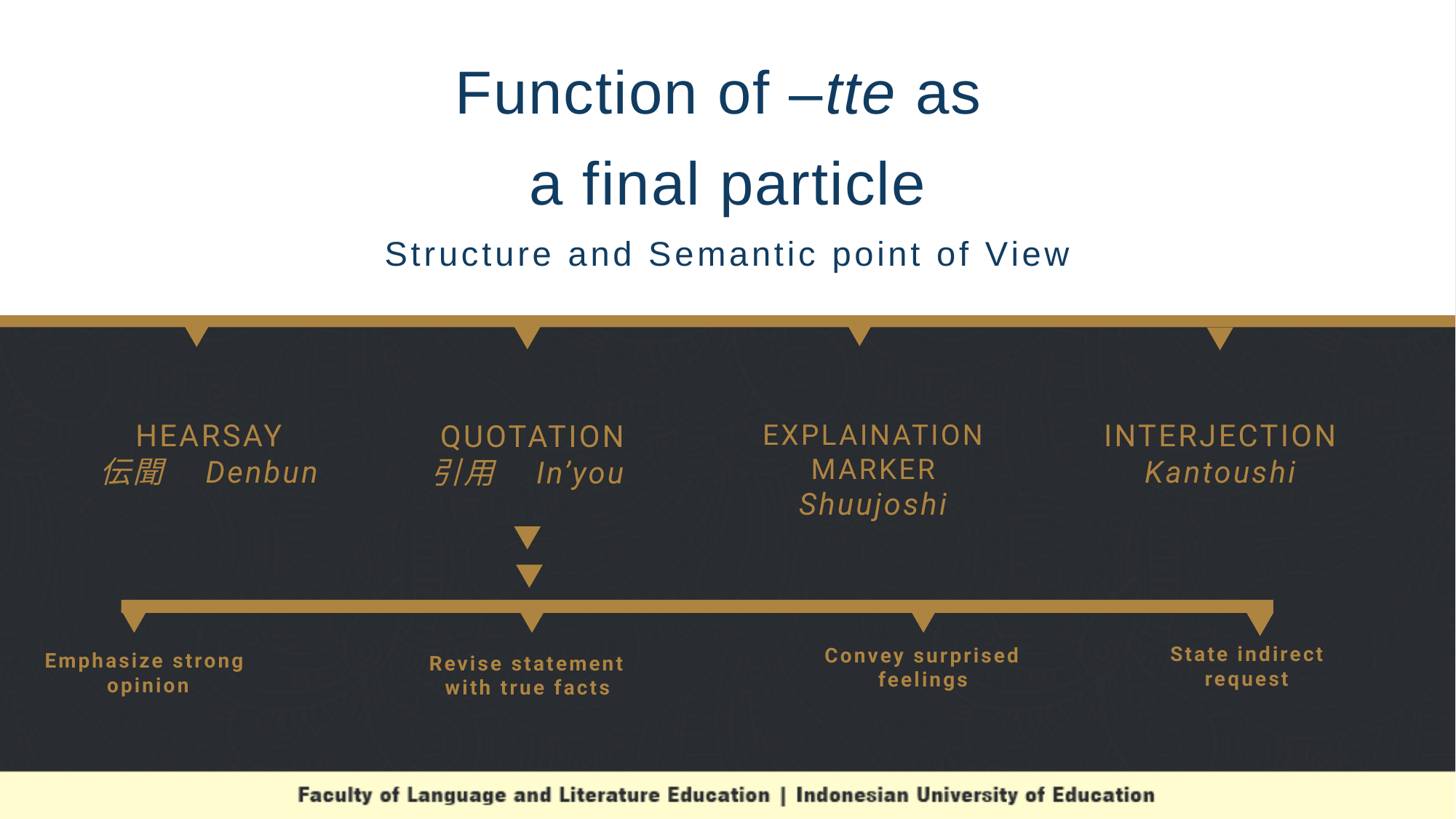

Function of –tte as
a final particle
Structure and Semantic point of View

HEARSAY
伝聞　Denbun
INTERJECTION
Kantoushi
 QUOTATION
引用　In’you
EXPLAINATION
MARKER
Shuujoshi

State indirect
request
Emphasize strong
opinion
Convey surprised feelings
Revise statement with true facts